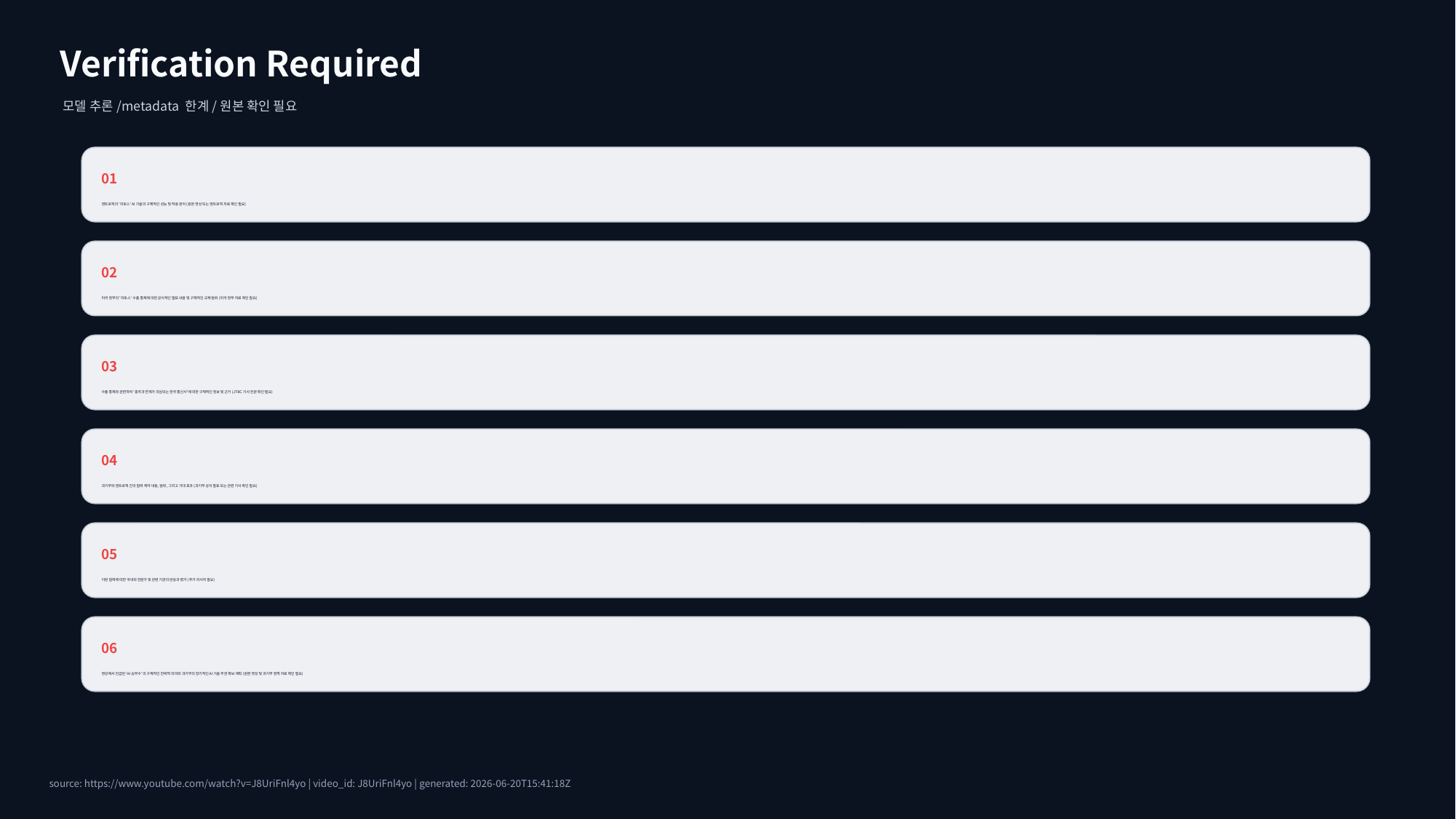

Verification Required
모델 추론/metadata 한계/원본 확인 필요

01
앤트로픽의 '미토스' AI 기술의 구체적인 성능 및 적용 분야 (원본 영상 또는 앤트로픽 자료 확인 필요)

02
미국 정부의 '미토스' 수출 통제에 대한 공식적인 발표 내용 및 구체적인 규제 범위 (미국 정부 자료 확인 필요)

03
수출 통제와 관련하여 '중국과 연계가 의심되는 한국 통신사'에 대한 구체적인 정보 및 근거 (JTBC 기사 전문 확인 필요)

04
과기부와 앤트로픽 간의 협력 계약 내용, 범위, 그리고 기대 효과 (과기부 공식 발표 또는 관련 기사 확인 필요)

05
이번 협력에 대한 국내외 전문가 및 관련 기관의 반응과 평가 (추가 리서치 필요)

06
영상에서 언급된 'AI 승부수'의 구체적인 전략적 의미와 과기부의 장기적인 AI 기술 주권 확보 계획 (원본 영상 및 과기부 정책 자료 확인 필요)
source: https://www.youtube.com/watch?v=J8UriFnl4yo | video_id: J8UriFnl4yo | generated: 2026-06-20T15:41:18Z